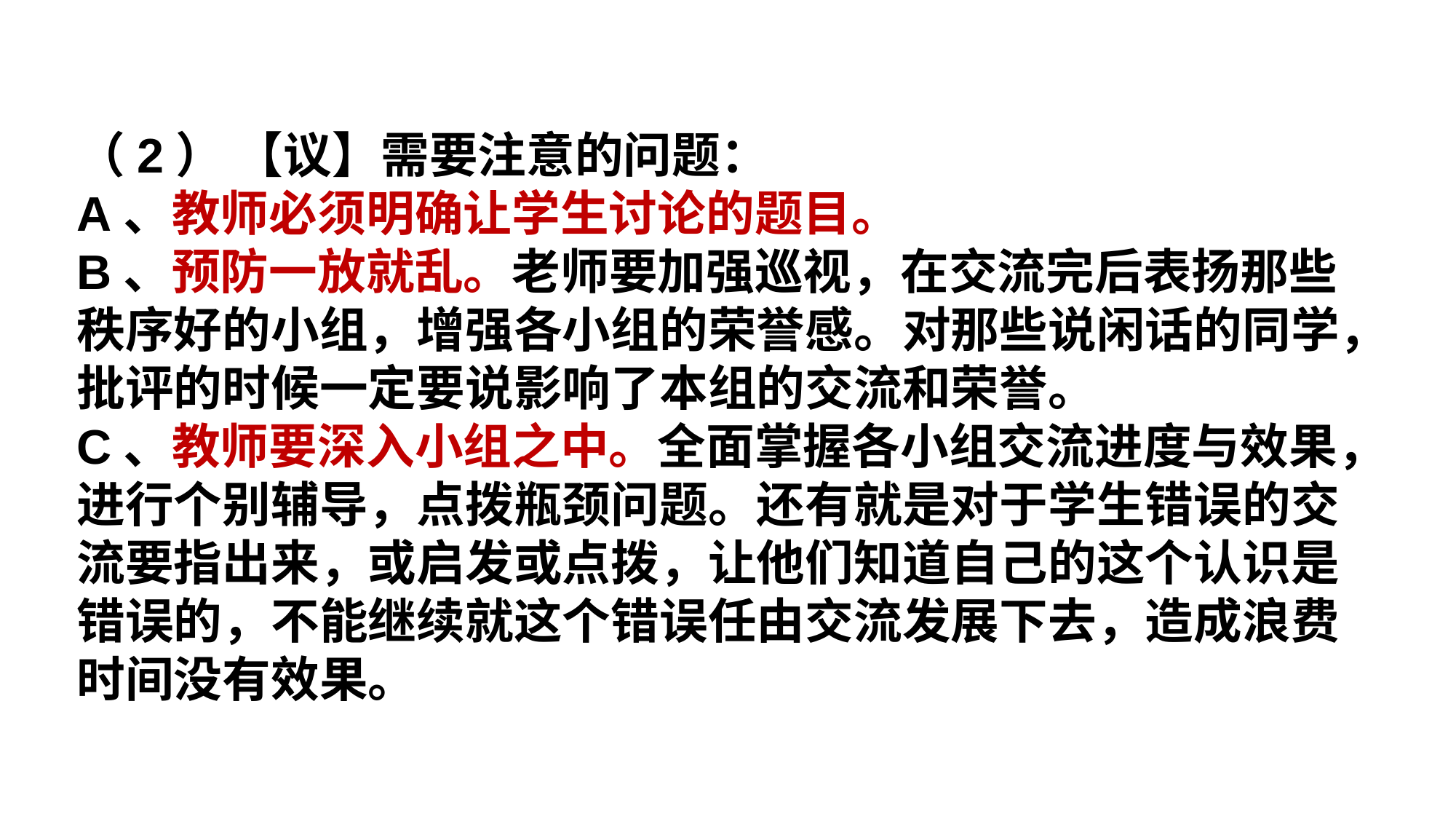

（2） 【议】需要注意的问题：
A、教师必须明确让学生讨论的题目。
B、预防一放就乱。老师要加强巡视，在交流完后表扬那些秩序好的小组，增强各小组的荣誉感。对那些说闲话的同学，批评的时候一定要说影响了本组的交流和荣誉。
C、教师要深入小组之中。全面掌握各小组交流进度与效果，进行个别辅导，点拨瓶颈问题。还有就是对于学生错误的交流要指出来，或启发或点拨，让他们知道自己的这个认识是错误的，不能继续就这个错误任由交流发展下去，造成浪费时间没有效果。